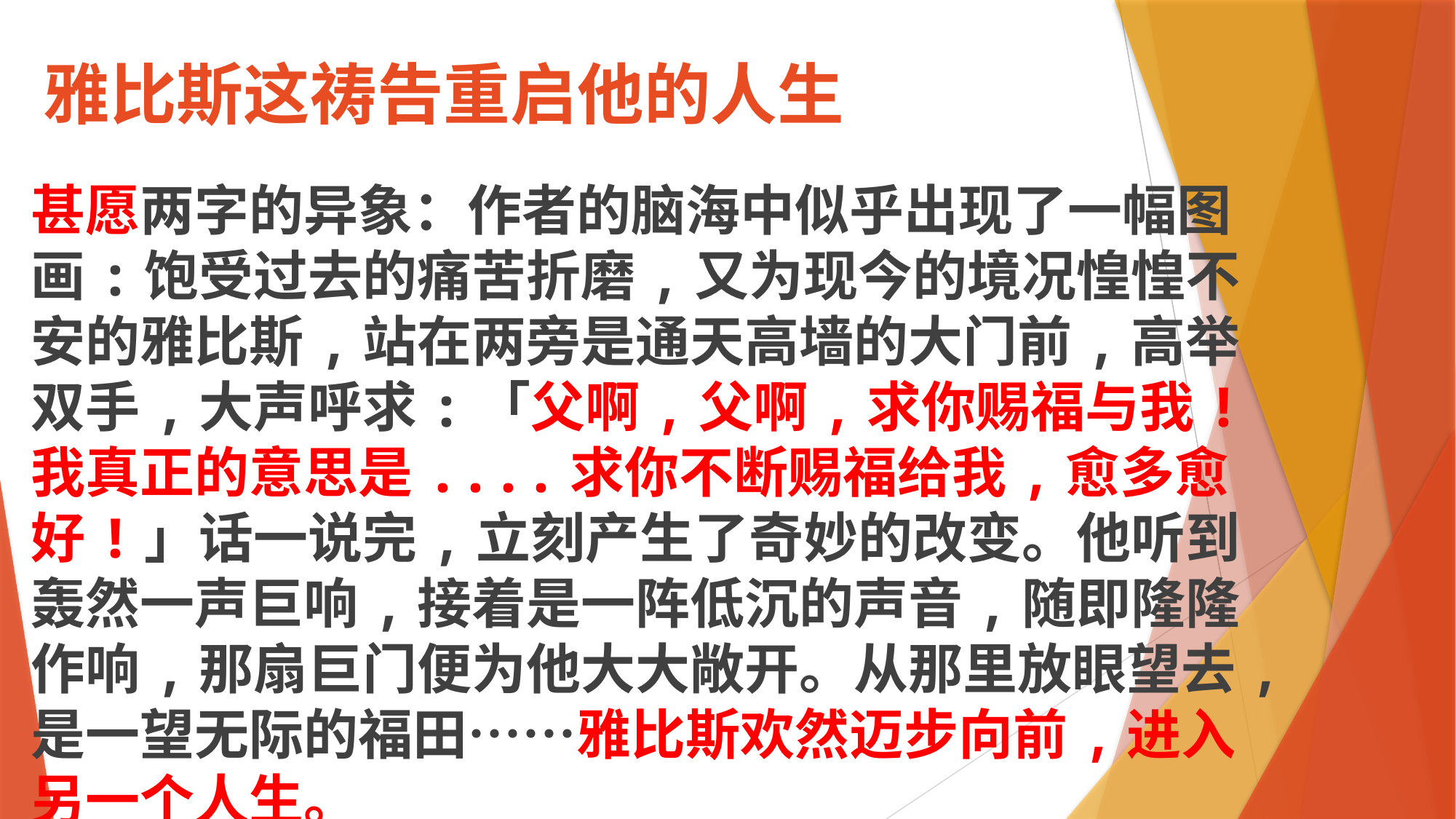

# 雅比斯这祷告重启他的人生
甚愿两字的异象：作者的脑海中似乎出现了一幅图画:饱受过去的痛苦折磨,又为现今的境况惶惶不安的雅比斯,站在两旁是通天高墙的大门前,高举双手,大声呼求:「父啊,父啊,求你赐福与我!我真正的意思是....求你不断赐福给我,愈多愈好!」话一说完,立刻产生了奇妙的改变。他听到轰然一声巨响,接着是一阵低沉的声音,随即隆隆作响,那扇巨门便为他大大敞开。从那里放眼望去,是一望无际的福田……雅比斯欢然迈步向前,进入另一个人生。